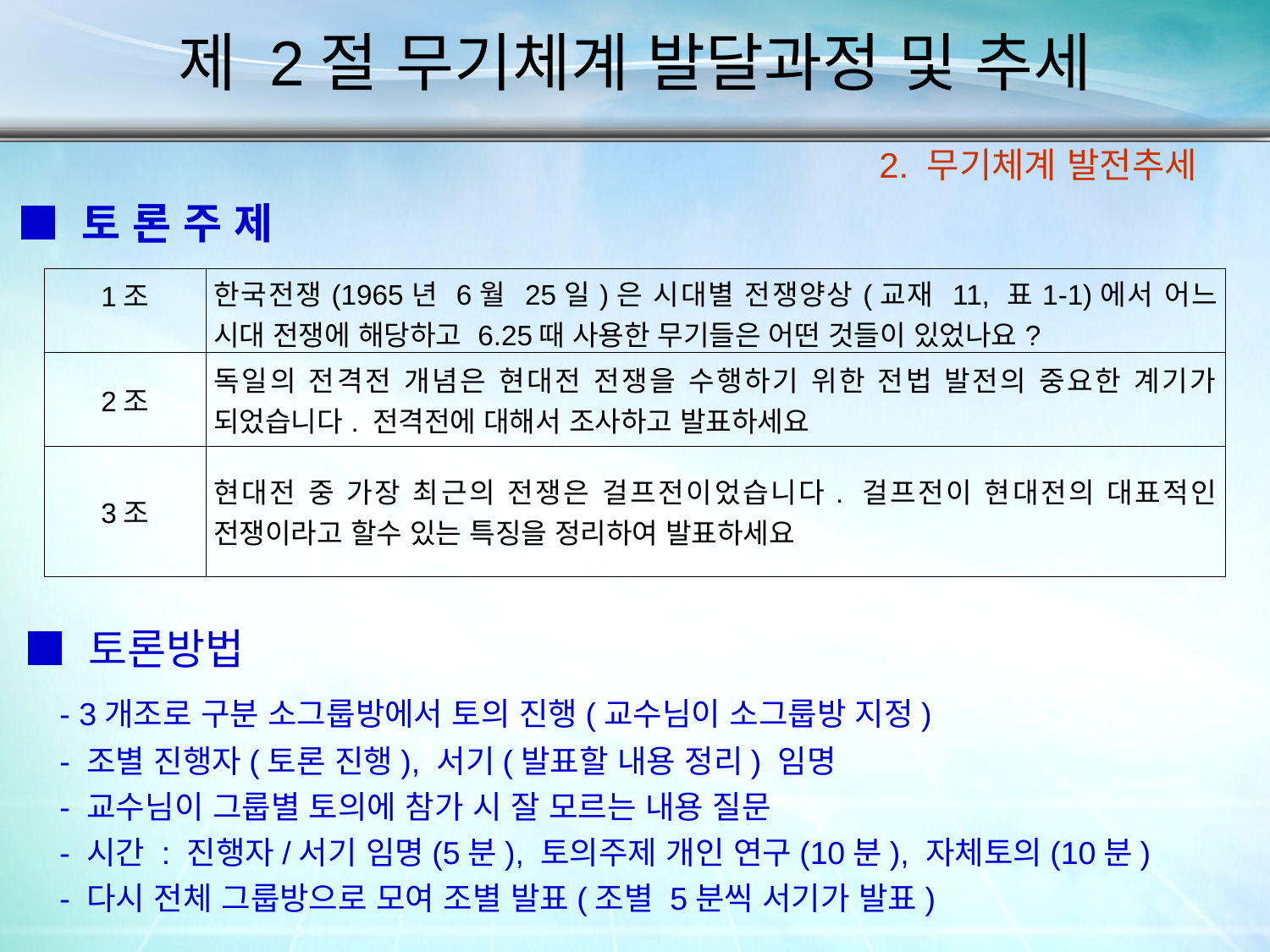

제 2절 무기체계 발달과정 및 추세
2. 무기체계 발전추세
■ 토 론 주 제
| 1조 | 한국전쟁(1965년 6월 25일)은 시대별 전쟁양상(교재 11, 표1-1)에서 어느 시대 전쟁에 해당하고 6.25때 사용한 무기들은 어떤 것들이 있었나요? |
| --- | --- |
| 2조 | 독일의 전격전 개념은 현대전 전쟁을 수행하기 위한 전법 발전의 중요한 계기가 되었습니다. 전격전에 대해서 조사하고 발표하세요 |
| 3조 | 현대전 중 가장 최근의 전쟁은 걸프전이었습니다. 걸프전이 현대전의 대표적인 전쟁이라고 할수 있는 특징을 정리하여 발표하세요 |
■ 토론방법
   - 3개조로 구분 소그룹방에서 토의 진행(교수님이 소그룹방 지정)
    - 조별 진행자(토론 진행), 서기(발표할 내용 정리) 임명
    - 교수님이 그룹별 토의에 참가 시 잘 모르는 내용 질문
    - 시간 : 진행자/서기 임명(5분), 토의주제 개인 연구(10분), 자체토의(10분)
    - 다시 전체 그룹방으로 모여 조별 발표(조별 5분씩 서기가 발표)